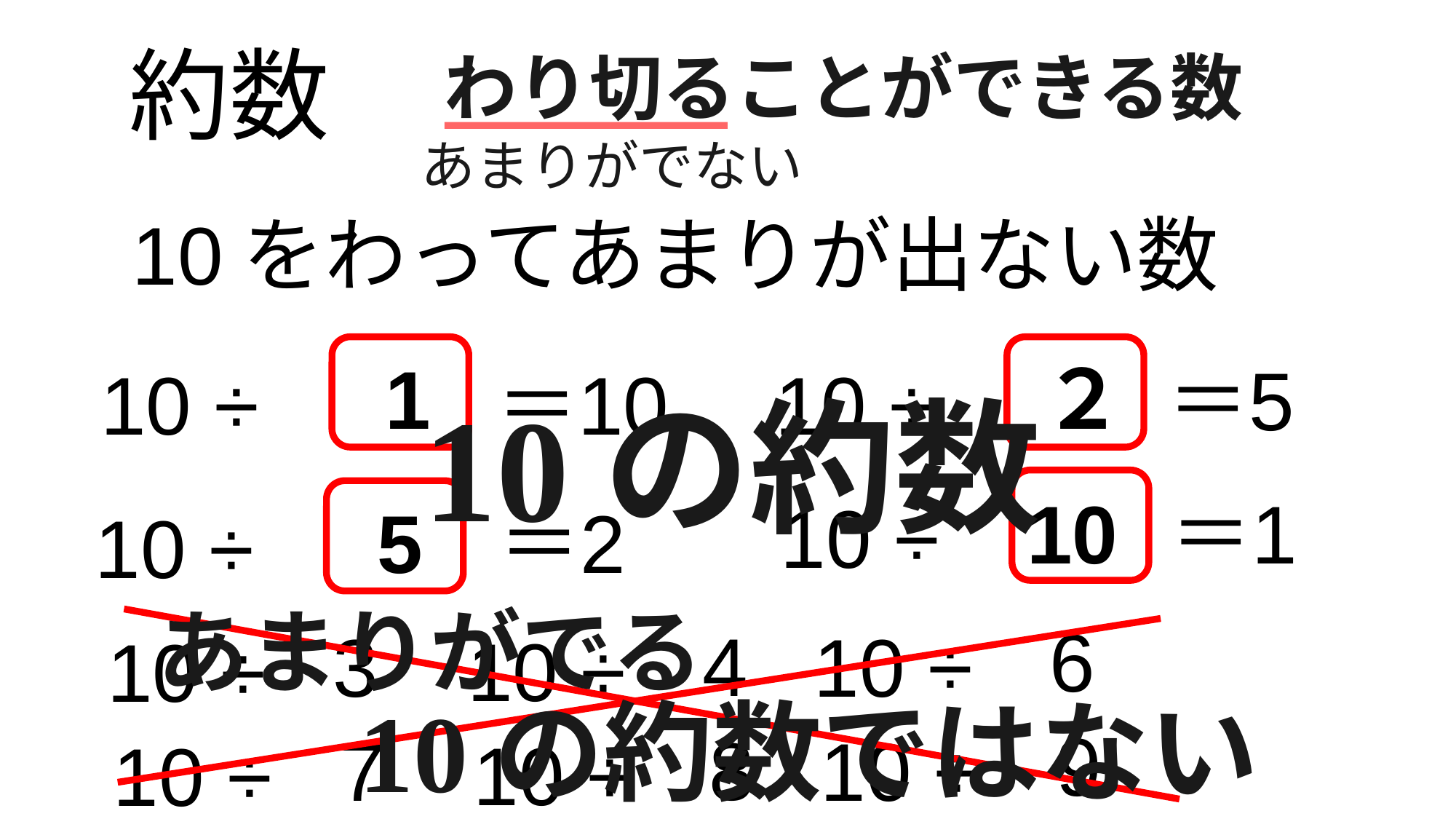

約数
わり切ることができる数
あまりがでない
10をわってあまりが出ない数

1
２
＝
5
10
÷
＝
10
10
÷
10の約数

10
＝
1

10
÷
5
＝
2
10
÷
あまりがでる
6
4
3
10
÷
10
÷
10
÷
10の約数ではない
9
8
7
10
÷
10
÷
10
÷